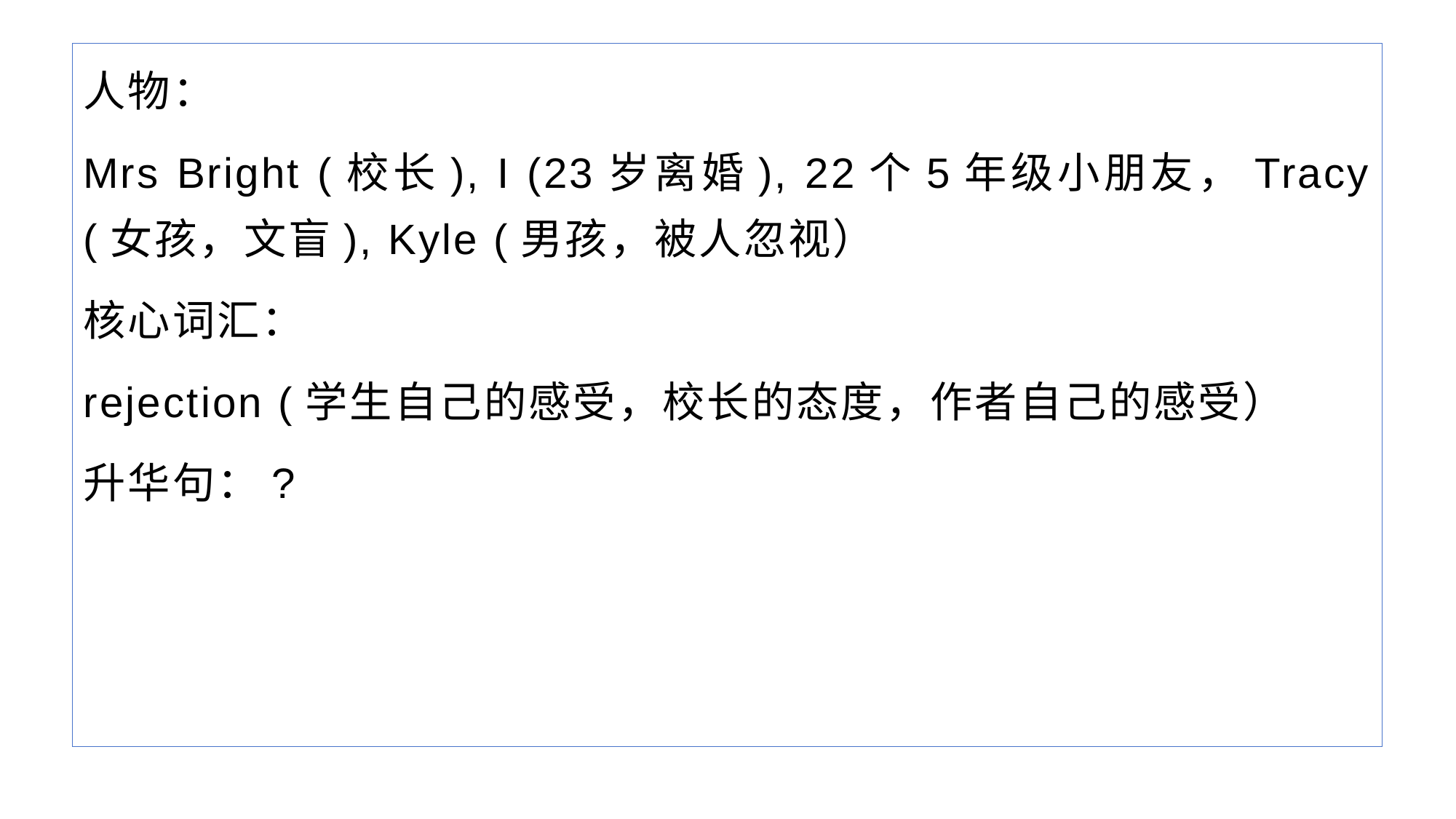

人物：
Mrs Bright (校长), I (23岁离婚), 22个5年级小朋友，Tracy (女孩，文盲), Kyle (男孩，被人忽视）
核心词汇：
rejection (学生自己的感受，校长的态度，作者自己的感受）
升华句：?